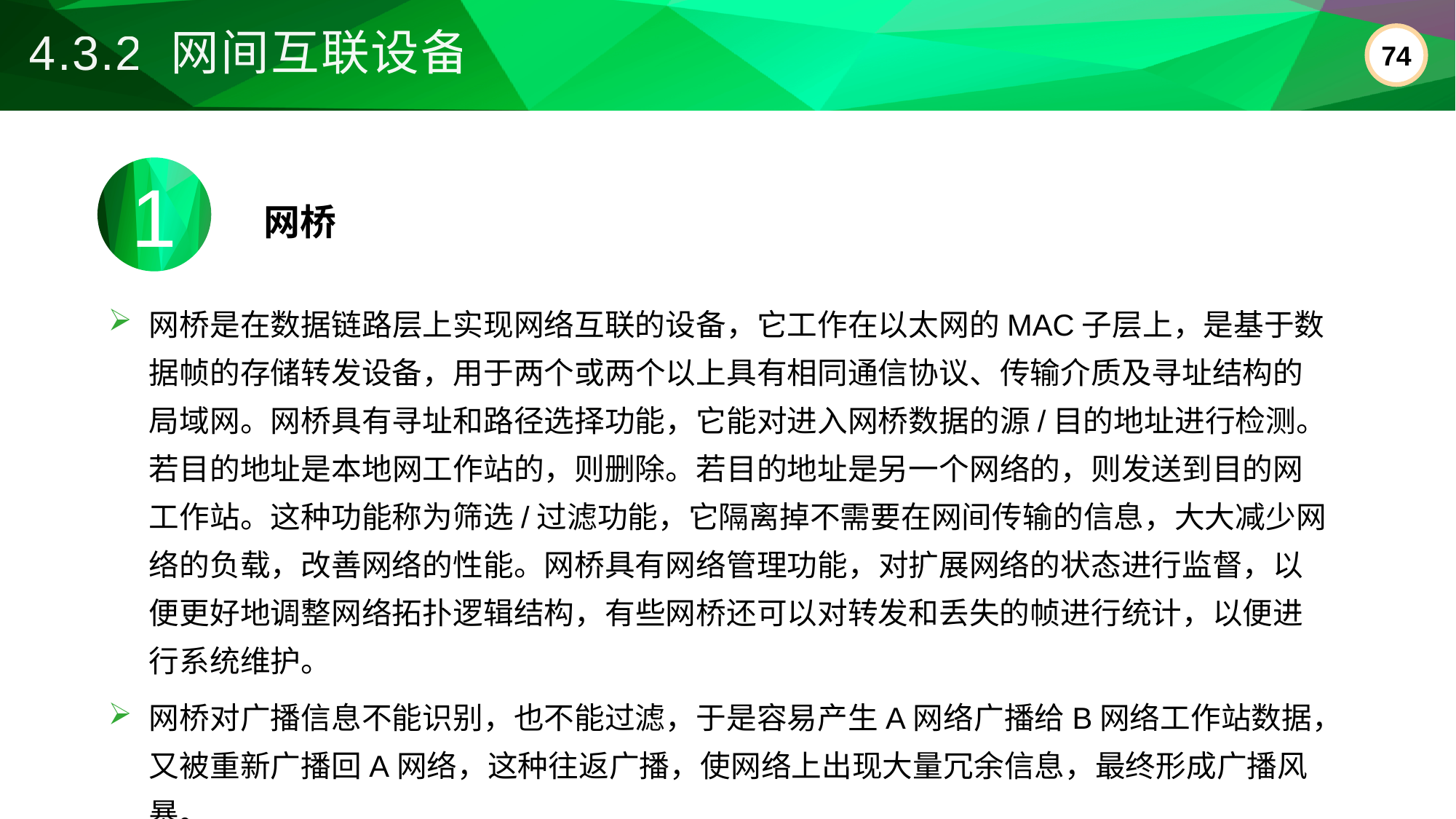

4.3.2 网间互联设备
1
网桥
网桥是在数据链路层上实现网络互联的设备，它工作在以太网的MAC子层上，是基于数据帧的存储转发设备，用于两个或两个以上具有相同通信协议、传输介质及寻址结构的局域网。网桥具有寻址和路径选择功能，它能对进入网桥数据的源/目的地址进行检测。若目的地址是本地网工作站的，则删除。若目的地址是另一个网络的，则发送到目的网工作站。这种功能称为筛选/过滤功能，它隔离掉不需要在网间传输的信息，大大减少网络的负载，改善网络的性能。网桥具有网络管理功能，对扩展网络的状态进行监督，以便更好地调整网络拓扑逻辑结构，有些网桥还可以对转发和丢失的帧进行统计，以便进行系统维护。
网桥对广播信息不能识别，也不能过滤，于是容易产生A网络广播给B网络工作站数据，又被重新广播回A网络，这种往返广播，使网络上出现大量冗余信息，最终形成广播风暴。